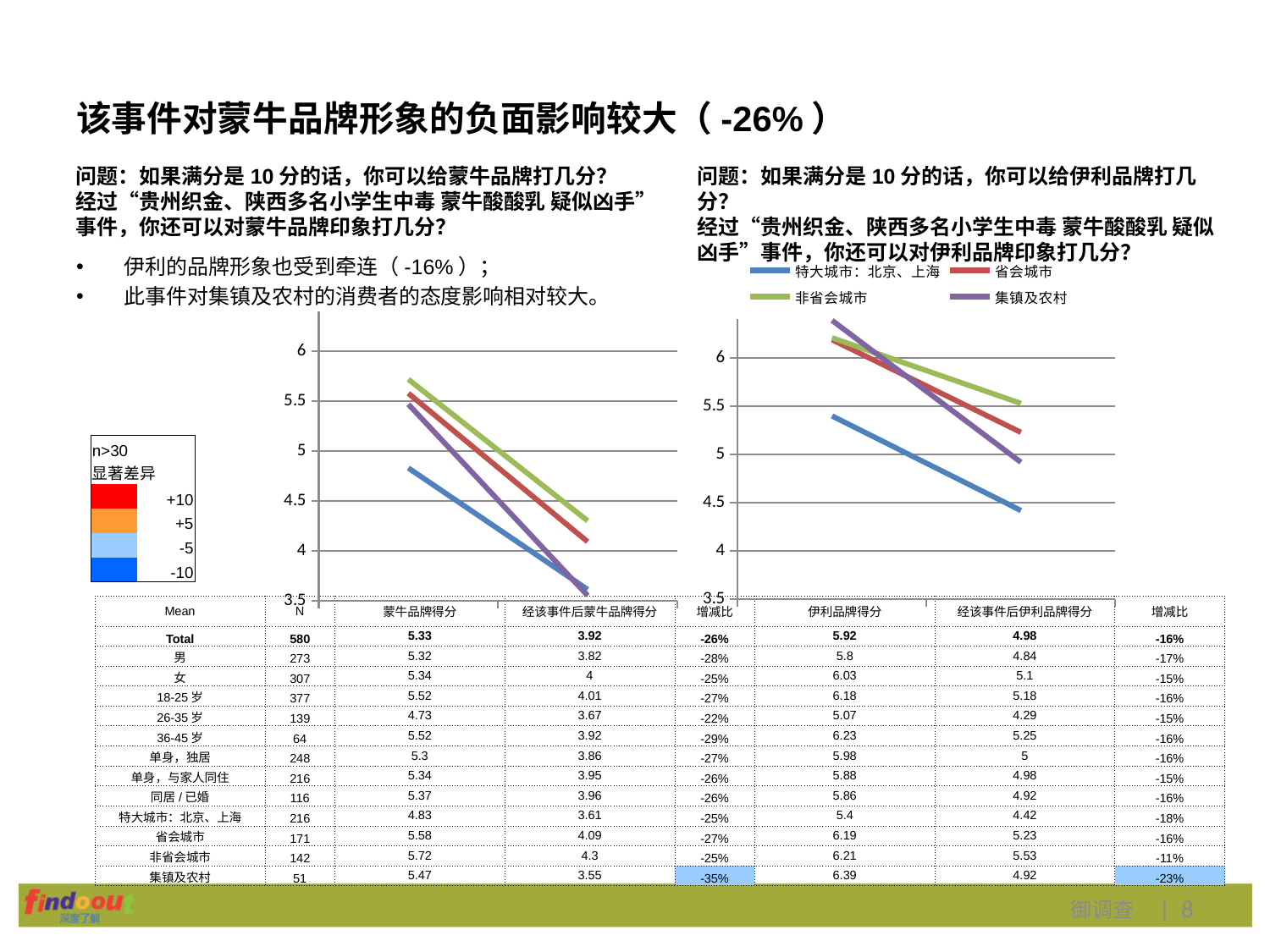

# 该事件对蒙牛品牌形象的负面影响较大（-26%）
问题：如果满分是10分的话，你可以给蒙牛品牌打几分？
经过“贵州织金、陕西多名小学生中毒 蒙牛酸酸乳 疑似凶手”事件，你还可以对蒙牛品牌印象打几分？
问题：如果满分是10分的话，你可以给伊利品牌打几分？
经过“贵州织金、陕西多名小学生中毒 蒙牛酸酸乳 疑似凶手”事件，你还可以对伊利品牌印象打几分？

### Chart

| Category | 特大城市：北京、上海 | 省会城市 | 非省会城市 | 集镇及农村 |
|---|---|---|---|---|
| 伊利品牌得分 | 5.4 | 6.1899999999999995 | 6.21 | 6.39 |
| 经该事件后伊利品牌得分 | 4.42 | 5.23 | 5.53 | 4.92 |
伊利的品牌形象也受到牵连（-16%）；
此事件对集镇及农村的消费者的态度影响相对较大。

### Chart

| Category | 特大城市：北京、上海 | 省会城市 | 非省会城市 | 集镇及农村 |
|---|---|---|---|---|
| 蒙牛品牌得分 | 4.83 | 5.58 | 5.72 | 5.470000000000002 |
| 经该事件后蒙牛品牌得分 | 3.61 | 4.09 | 4.3 | 3.55 |
| n>30 |  |
| --- | --- |
| 显著差异 |  |
|  | +10 |
|  | +5 |
|  | -5 |
|  | -10 |
| Mean | N | 蒙牛品牌得分 | 经该事件后蒙牛品牌得分 | 增减比 | 伊利品牌得分 | 经该事件后伊利品牌得分 | 增减比 |
| --- | --- | --- | --- | --- | --- | --- | --- |
| Total | 580 | 5.33 | 3.92 | -26% | 5.92 | 4.98 | -16% |
| 男 | 273 | 5.32 | 3.82 | -28% | 5.8 | 4.84 | -17% |
| 女 | 307 | 5.34 | 4 | -25% | 6.03 | 5.1 | -15% |
| 18-25岁 | 377 | 5.52 | 4.01 | -27% | 6.18 | 5.18 | -16% |
| 26-35岁 | 139 | 4.73 | 3.67 | -22% | 5.07 | 4.29 | -15% |
| 36-45岁 | 64 | 5.52 | 3.92 | -29% | 6.23 | 5.25 | -16% |
| 单身，独居 | 248 | 5.3 | 3.86 | -27% | 5.98 | 5 | -16% |
| 单身，与家人同住 | 216 | 5.34 | 3.95 | -26% | 5.88 | 4.98 | -15% |
| 同居/已婚 | 116 | 5.37 | 3.96 | -26% | 5.86 | 4.92 | -16% |
| 特大城市：北京、上海 | 216 | 4.83 | 3.61 | -25% | 5.4 | 4.42 | -18% |
| 省会城市 | 171 | 5.58 | 4.09 | -27% | 6.19 | 5.23 | -16% |
| 非省会城市 | 142 | 5.72 | 4.3 | -25% | 6.21 | 5.53 | -11% |
| 集镇及农村 | 51 | 5.47 | 3.55 | -35% | 6.39 | 4.92 | -23% |
御调查   |  8